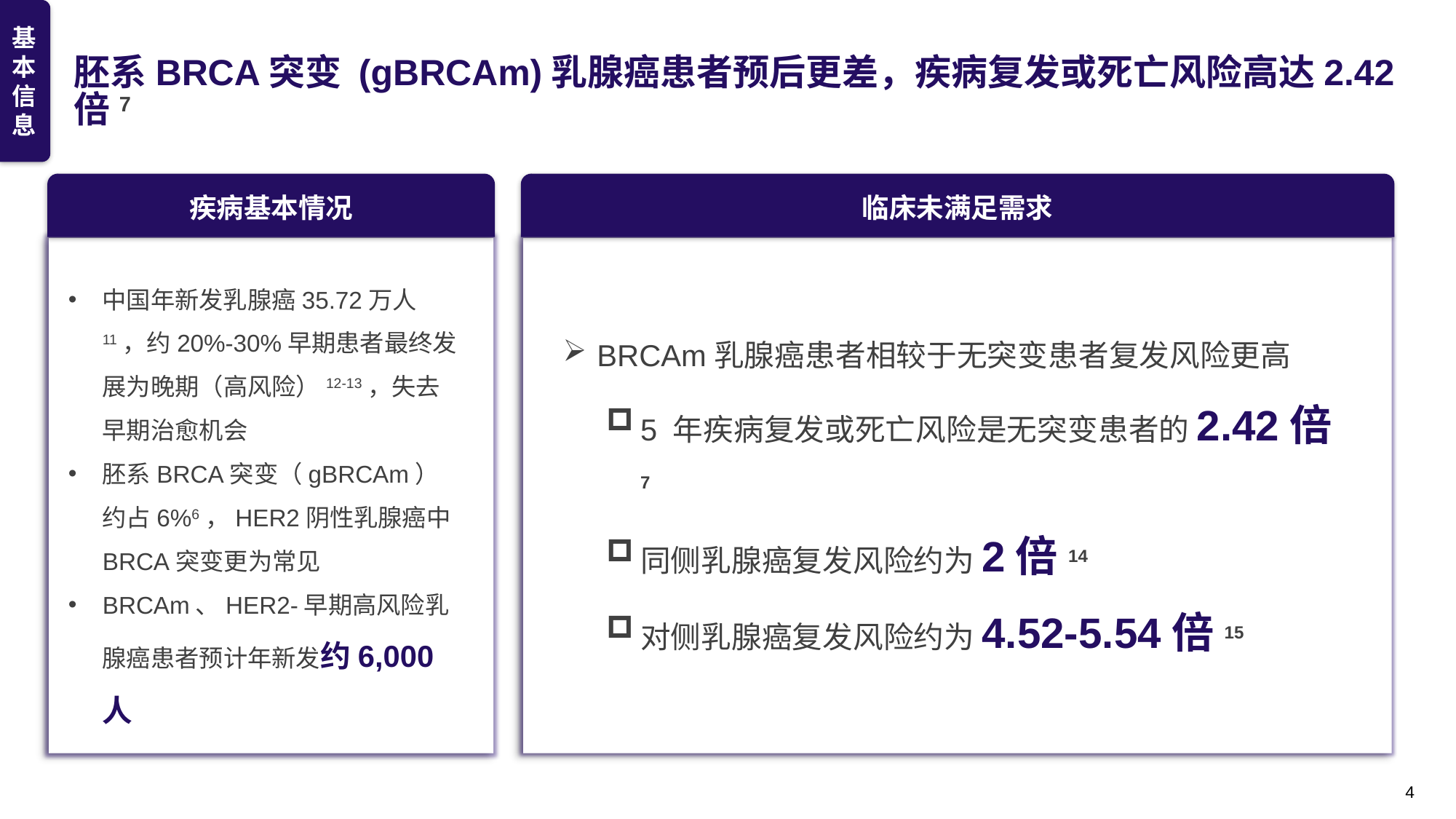

# 胚系BRCA突变 (gBRCAm)乳腺癌患者预后更差，疾病复发或死亡风险高达2.42倍7
基本信息
疾病基本情况

临床未满足需求

中国年新发乳腺癌35.72万人11，约20%-30%早期患者最终发展为晚期（高风险）12-13，失去早期治愈机会
胚系BRCA突变（gBRCAm）约占6%6，HER2阴性乳腺癌中BRCA突变更为常见
BRCAm、HER2-早期高风险乳腺癌患者预计年新发约6,000人
BRCAm乳腺癌患者相较于无突变患者复发风险更高
5 年疾病复发或死亡风险是无突变患者的2.42倍 7
同侧乳腺癌复发风险约为2倍14
对侧乳腺癌复发风险约为4.52-5.54倍15
4